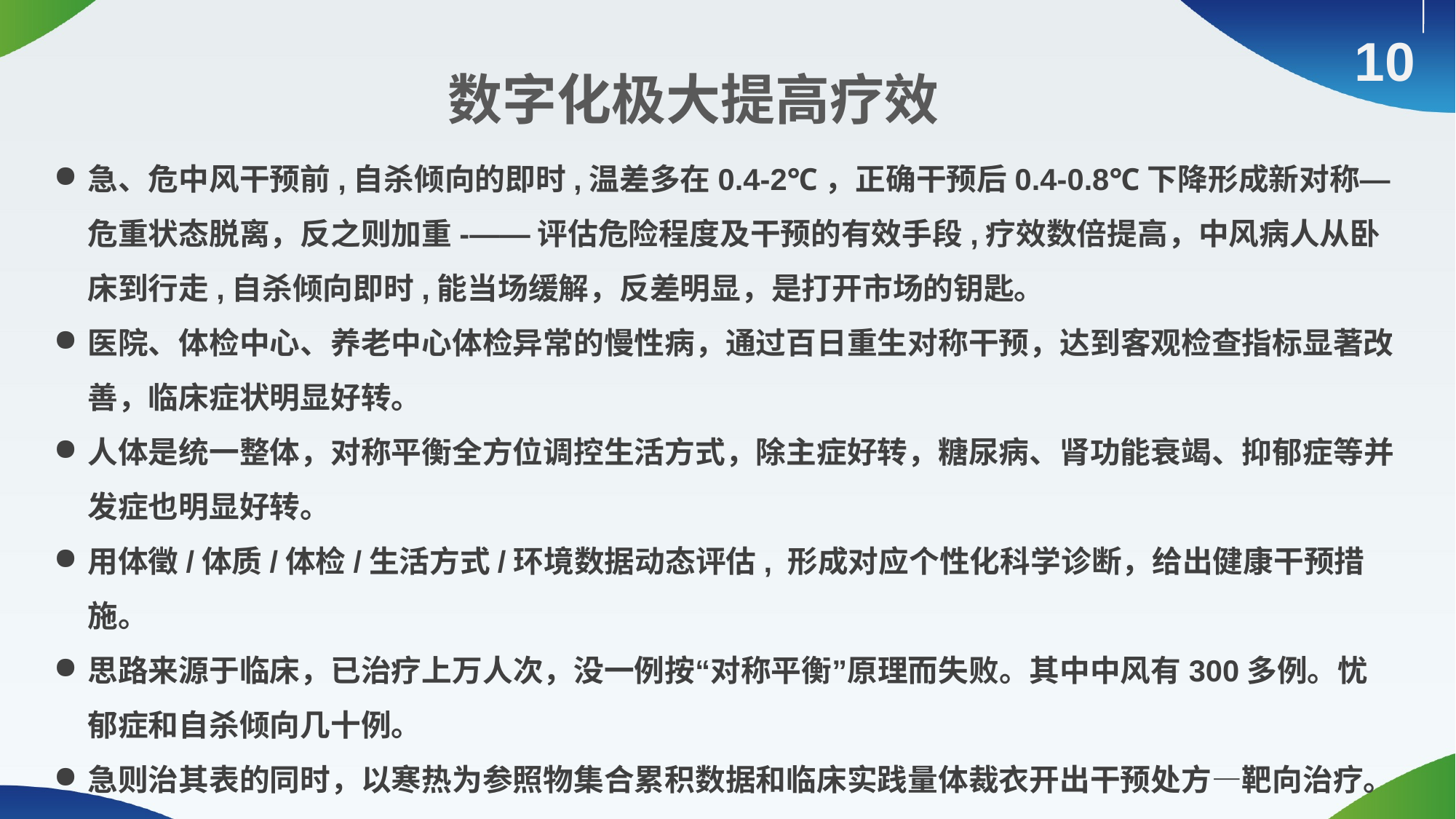

10
数字化极大提高疗效
急、危中风干预前,自杀倾向的即时,温差多在0.4-2℃，正确干预后0.4-0.8℃下降形成新对称—危重状态脱离，反之则加重-——评估危险程度及干预的有效手段,疗效数倍提高，中风病人从卧床到行走,自杀倾向即时,能当场缓解，反差明显，是打开市场的钥匙。
医院、体检中心、养老中心体检异常的慢性病，通过百日重生对称干预，达到客观检查指标显著改善，临床症状明显好转。
人体是统一整体，对称平衡全方位调控生活方式，除主症好转，糖尿病、肾功能衰竭、抑郁症等并发症也明显好转。
用体徵/体质/体检/生活方式/环境数据动态评估, 形成对应个性化科学诊断，给出健康干预措施。
思路来源于临床，已治疗上万人次，没一例按“对称平衡”原理而失败。其中中风有300多例。忧郁症和自杀倾向几十例。
急则治其表的同时，以寒热为参照物集合累积数据和临床实践量体裁衣开出干预处方—靶向治疗。